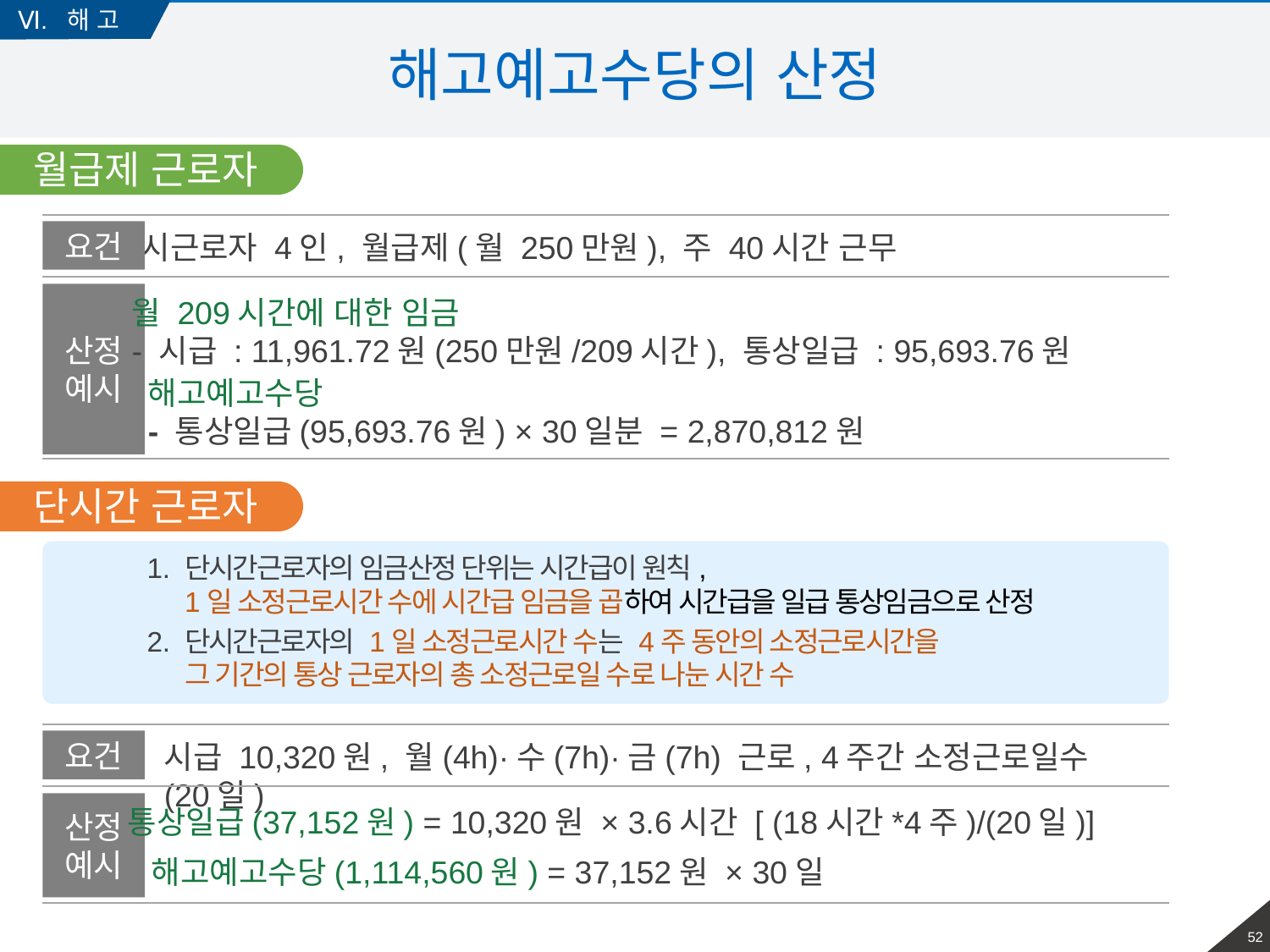

Ⅵ.  해 고

# 해고예고수당의 산정
월급제 근로자
요건
상시근로자 4인, 월급제(월 250만원), 주 40시간 근무
산정
예시
월 209시간에 대한 임금
- 시급 : 11,961.72원(250만원/209시간), 통상일급 : 95,693.76원
해고예고수당
- 통상일급(95,693.76원) × 30일분 = 2,870,812원

단시간 근로자

단시간근로자의 임금산정 단위는 시간급이 원칙,
1일 소정근로시간 수에 시간급 임금을 곱하여 시간급을 일급 통상임금으로 산정
단시간근로자의 1일 소정근로시간 수는 4주 동안의 소정근로시간을
그 기간의 통상 근로자의 총 소정근로일 수로 나눈 시간 수
요건
시급 10,320원, 월(4h)·수(7h)·금(7h) 근로, 4주간 소정근로일수(20일)
산정
예시
통상일급(37,152원) = 10,320원 × 3.6시간 [ (18시간*4주)/(20일)]
해고예고수당(1,114,560원) = 37,152원 × 30일

52